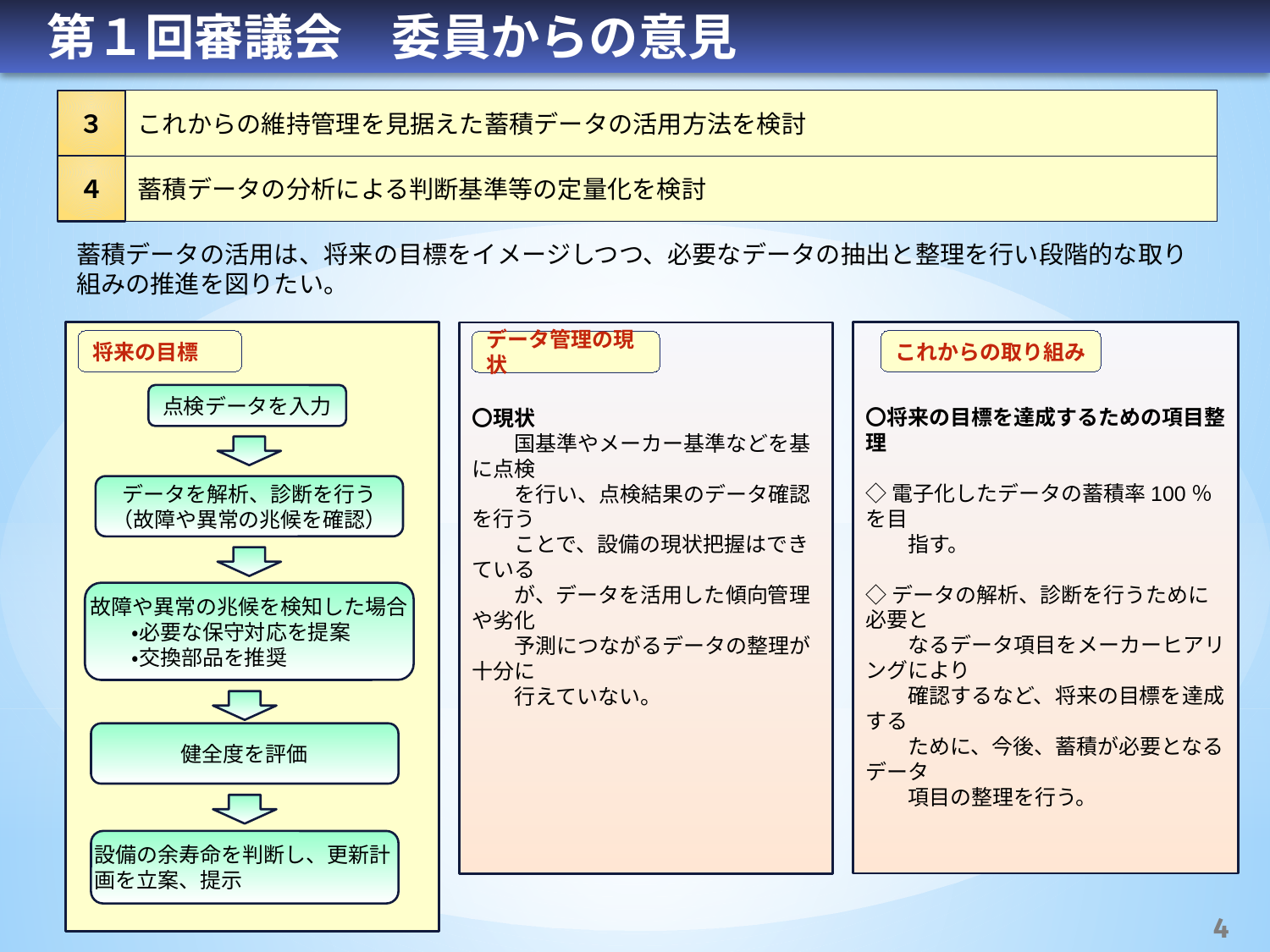

第１回審議会　委員からの意見
３
これからの維持管理を見据えた蓄積データの活用方法を検討
４
蓄積データの分析による判断基準等の定量化を検討
蓄積データの活用は、将来の目標をイメージしつつ、必要なデータの抽出と整理を行い段階的な取り組みの推進を図りたい。

〇将来の目標を達成するための項目整理

◇電子化したデータの蓄積率100％を目
　　指す。

◇データの解析、診断を行うために必要と
　　なるデータ項目をメーカーヒアリングにより
　　確認するなど、将来の目標を達成する
　　ために、今後、蓄積が必要となるデータ
　　項目の整理を行う。

〇現状
　　国基準やメーカー基準などを基に点検
　　を行い、点検結果のデータ確認を行う
　　ことで、設備の現状把握はできている
　　が、データを活用した傾向管理や劣化
　　予測につながるデータの整理が十分に
　　行えていない。
将来の目標
これからの取り組み
データ管理の現状
点検データを入力

データを解析、診断を行う
（故障や異常の兆候を確認）

故障や異常の兆候を検知した場合
　　・必要な保守対応を提案
　　・交換部品を推奨

健全度を評価

設備の余寿命を判断し、更新計画を立案、提示
4